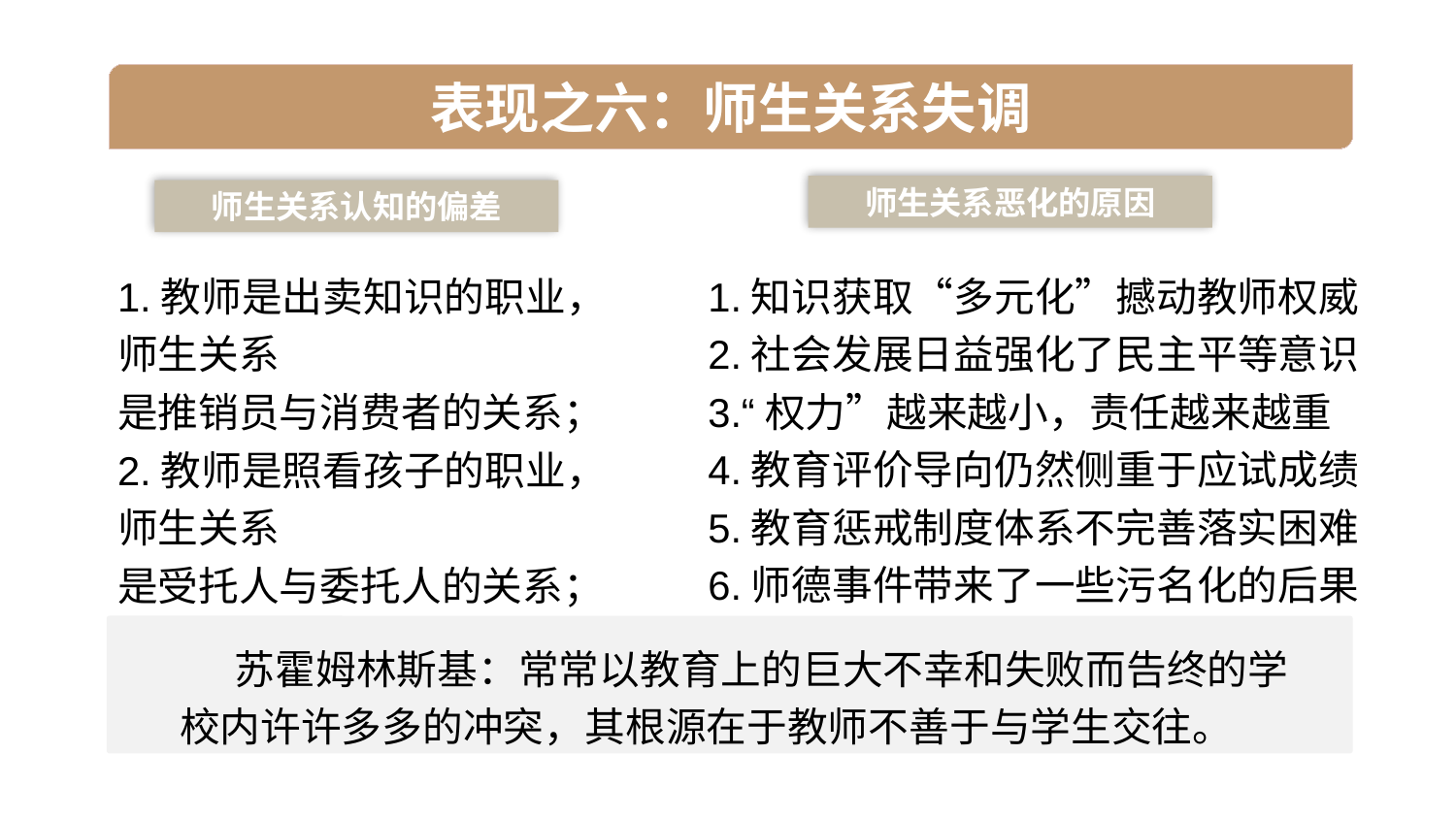

表现之六：师生关系失调
师生关系恶化的原因
师生关系认知的偏差
1.教师是出卖知识的职业，
师生关系
是推销员与消费者的关系；
2.教师是照看孩子的职业，
师生关系
是受托人与委托人的关系；

1.知识获取“多元化”撼动教师权威
2.社会发展日益强化了民主平等意识
3.“权力”越来越小，责任越来越重
4.教育评价导向仍然侧重于应试成绩
5.教育惩戒制度体系不完善落实困难
6.师德事件带来了一些污名化的后果

           苏霍姆林斯基：常常以教育上的巨大不幸和失败而告终的学校内许许多多的冲突，其根源在于教师不善于与学生交往。